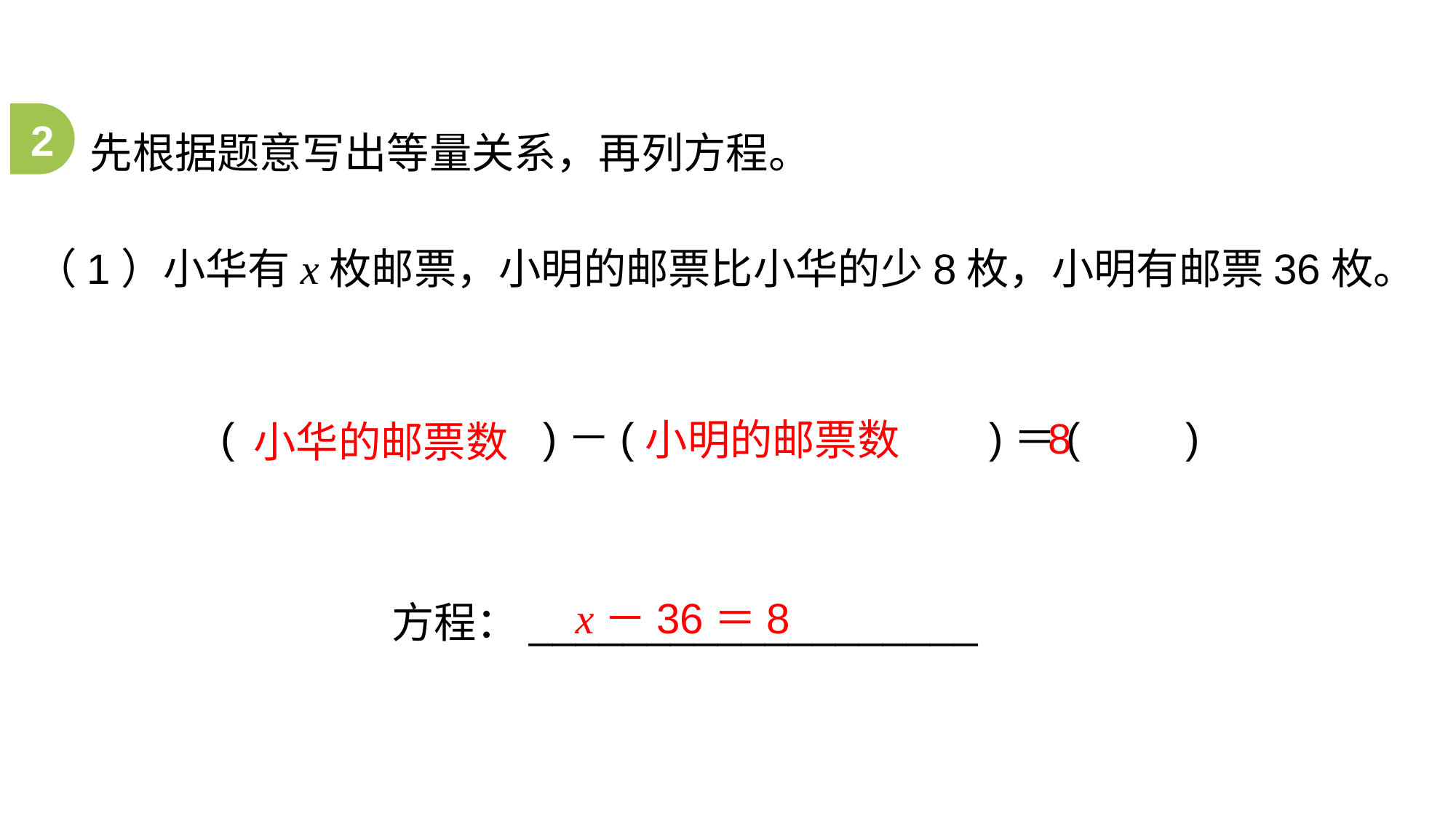

先根据题意写出等量关系，再列方程。
2
（1）小华有x枚邮票，小明的邮票比小华的少8枚，小明有邮票36枚。
(  　　　　　　 )－(      　　　　　　 )＝(　　)
8
小明的邮票数
小华的邮票数
x－36＝8
方程：___________________